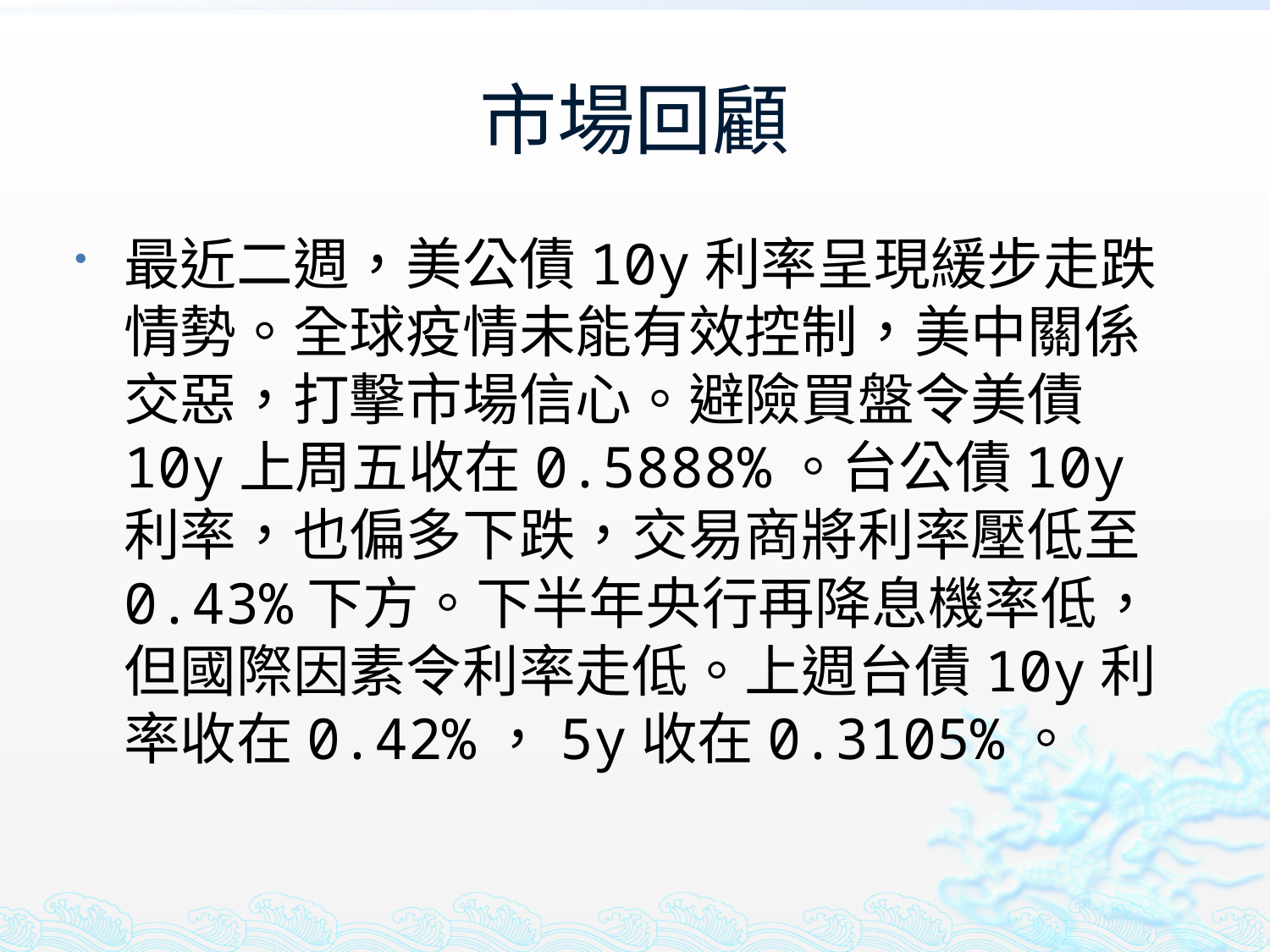

# 市場回顧
最近二週，美公債10y利率呈現緩步走跌情勢。全球疫情未能有效控制，美中關係交惡，打擊市場信心。避險買盤令美債10y上周五收在0.5888%。台公債10y利率，也偏多下跌，交易商將利率壓低至0.43%下方。下半年央行再降息機率低，但國際因素令利率走低。上週台債10y利率收在0.42%，5y收在0.3105%。